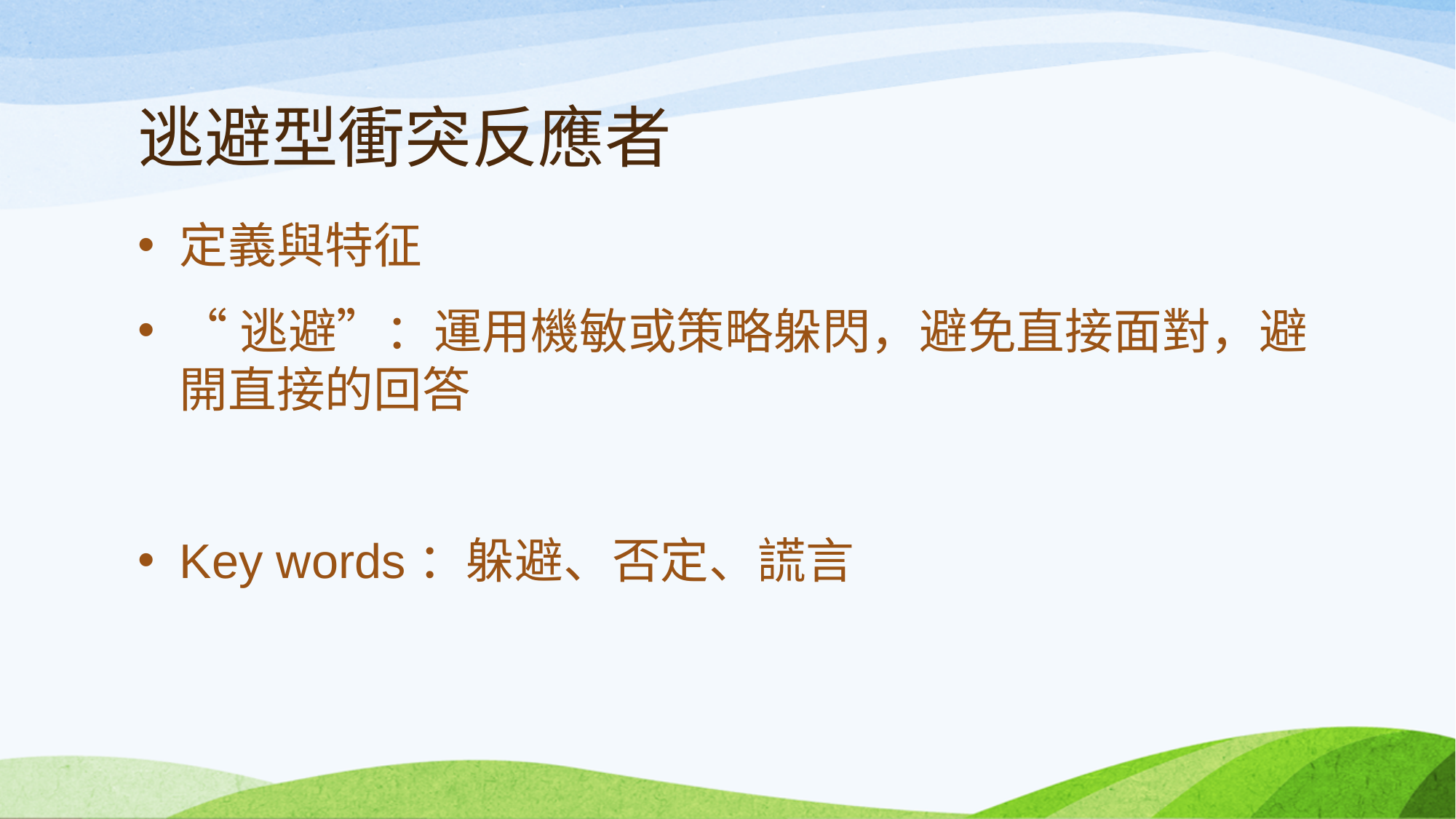

# 逃避型衝突反應者
定義與特征
“逃避”：運用機敏或策略躲閃，避免直接面對，避開直接的回答

Key words：躲避、否定、謊言